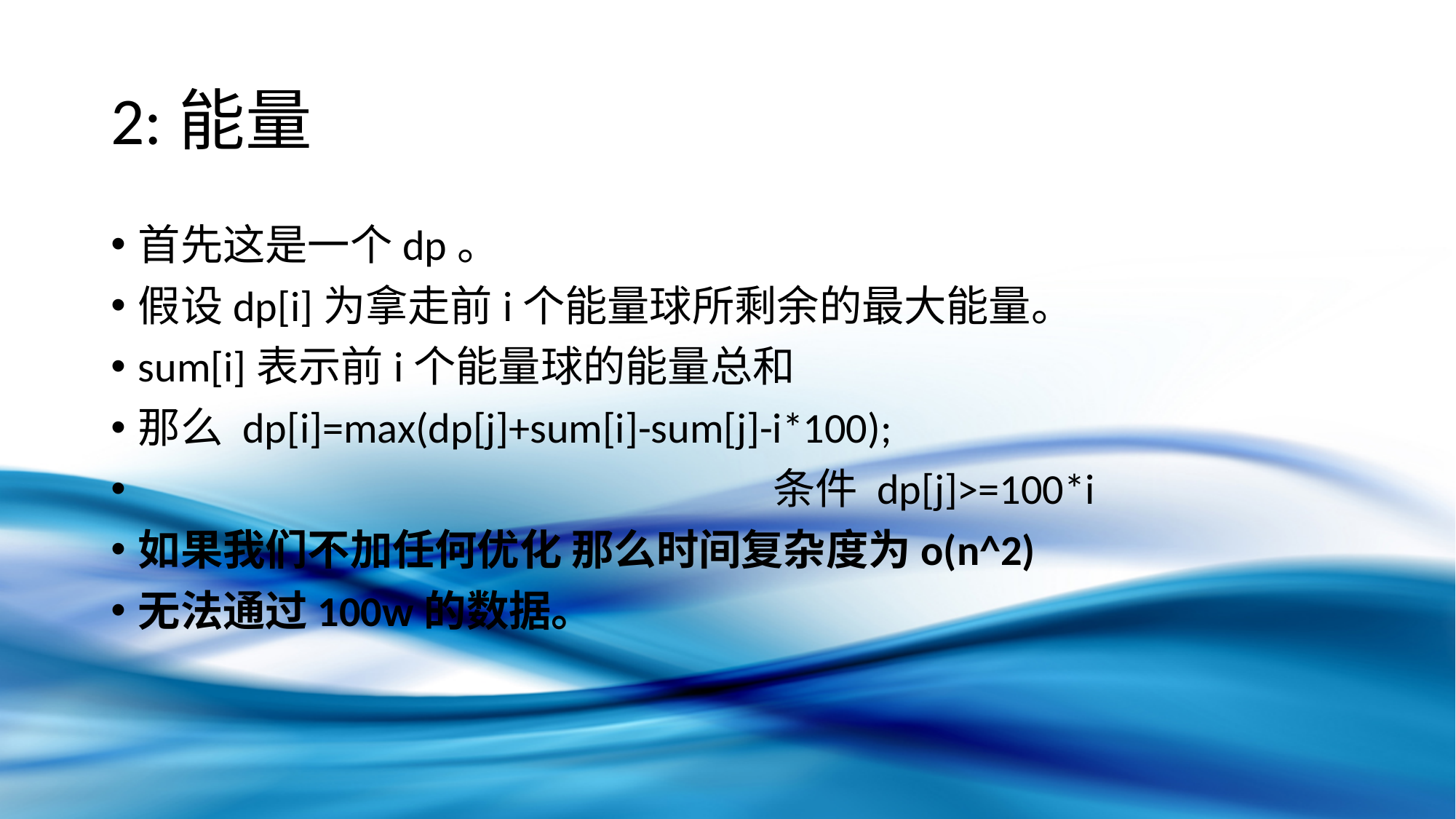

# 2:能量
首先这是一个dp。
假设dp[i]为拿走前i个能量球所剩余的最大能量。
sum[i]表示前i个能量球的能量总和
那么 dp[i]=max(dp[j]+sum[i]-sum[j]-i*100);
                                                                  条件 dp[j]>=100*i
如果我们不加任何优化 那么时间复杂度为o(n^2)
无法通过100w的数据。